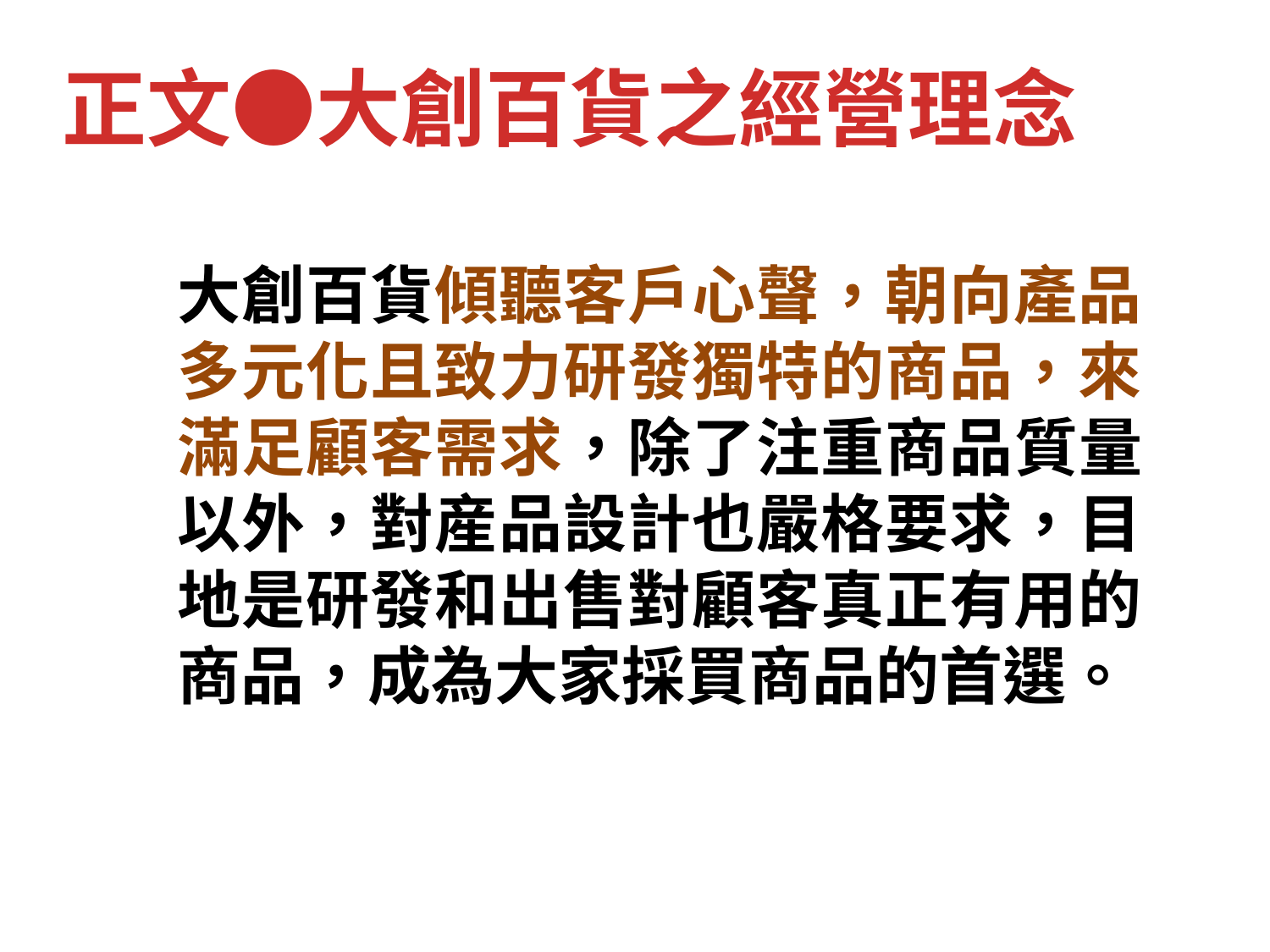

# 正文●大創百貨之經營理念
大創百貨傾聽客戶心聲，朝向產品多元化且致力研發獨特的商品，來滿足顧客需求，除了注重商品質量以外，對産品設計也嚴格要求，目地是研發和出售對顧客真正有用的商品，成為大家採買商品的首選。